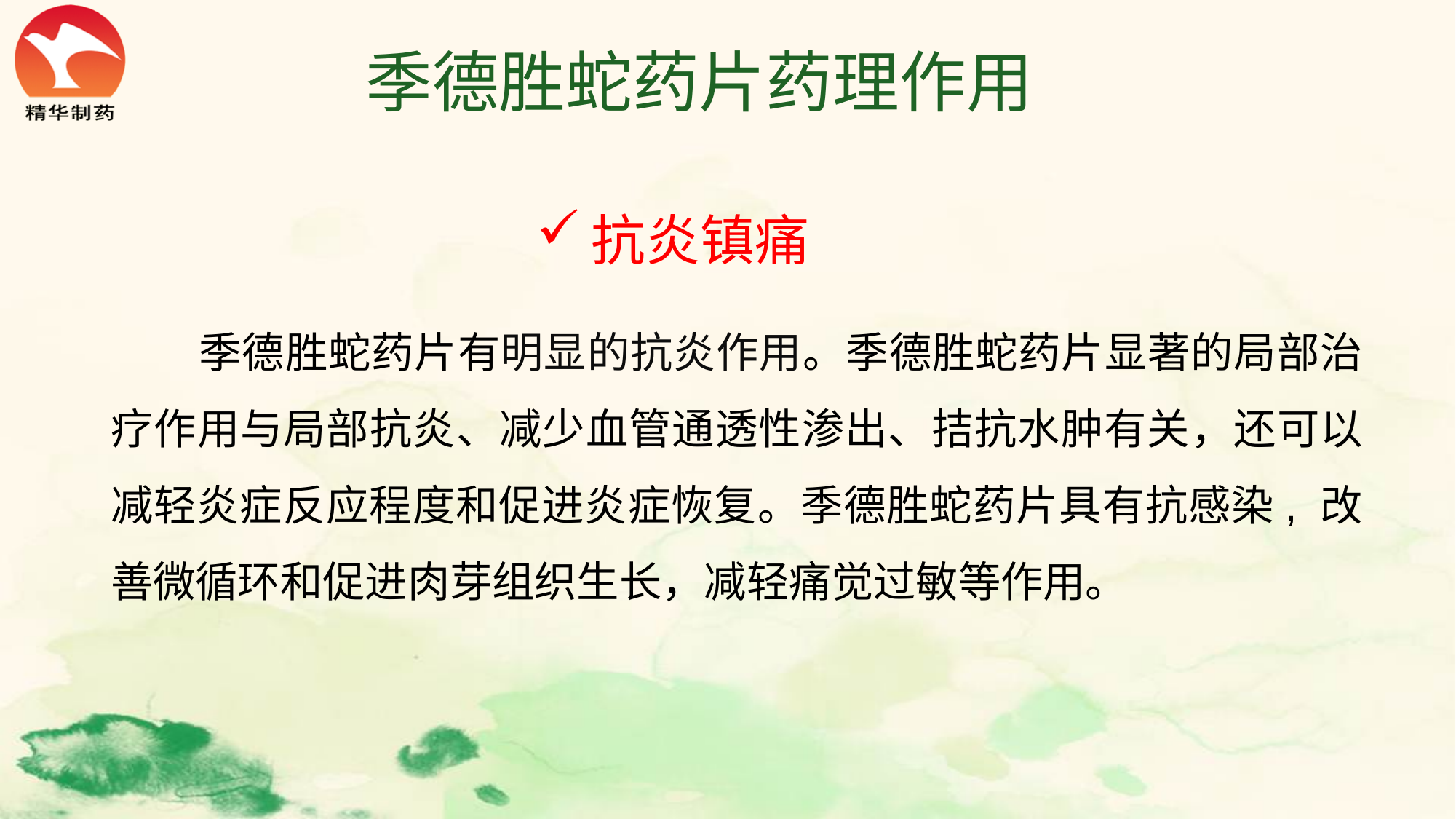

# 季德胜蛇药片药理作用
抗炎镇痛
    季德胜蛇药片有明显的抗炎作用。季德胜蛇药片显著的局部治疗作用与局部抗炎、减少血管通透性渗出、拮抗水肿有关，还可以减轻炎症反应程度和促进炎症恢复。季德胜蛇药片具有抗感染, 改善微循环和促进肉芽组织生长，减轻痛觉过敏等作用。